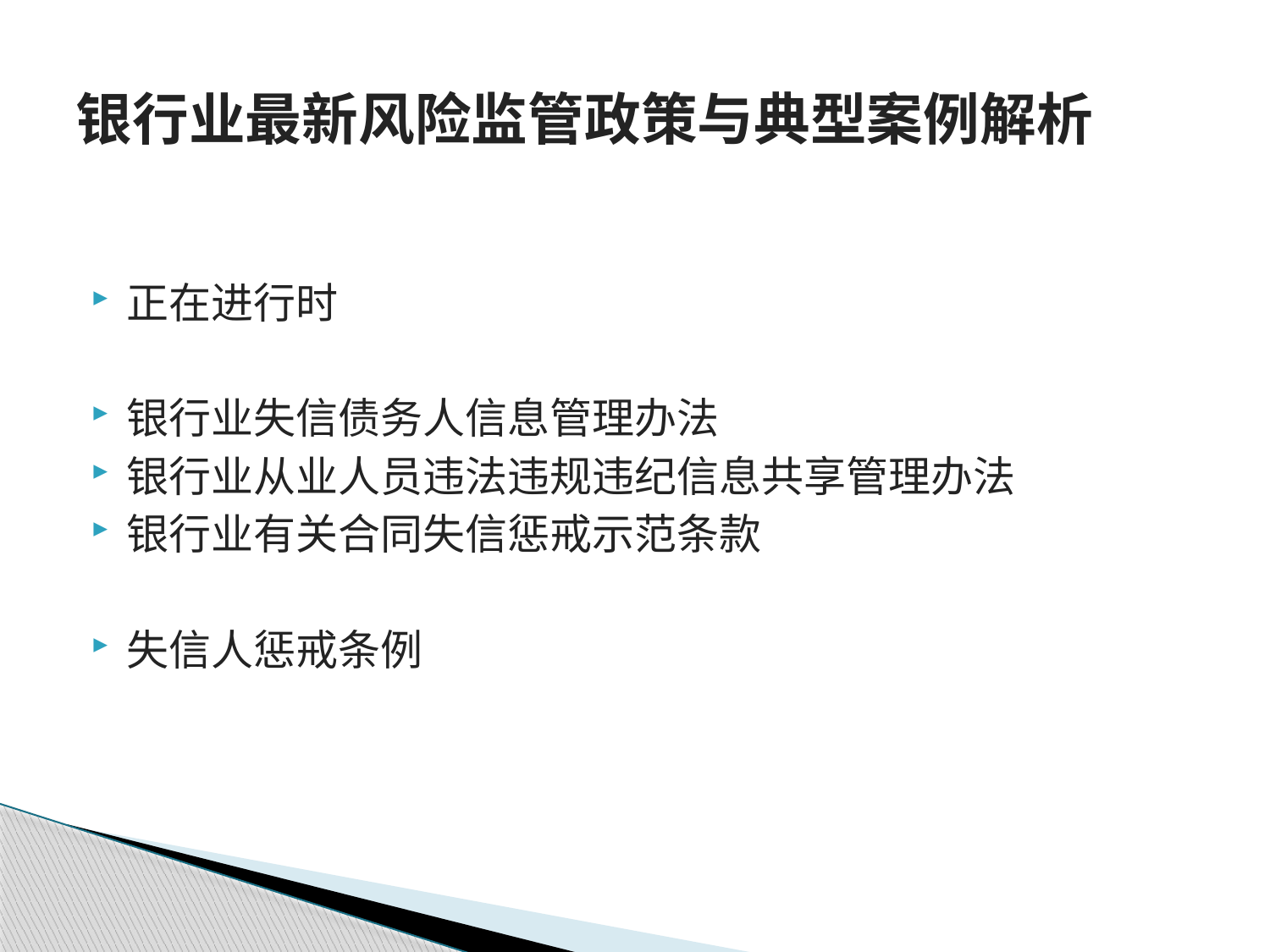

# 银行业最新风险监管政策与典型案例解析

正在进行时

银行业失信债务人信息管理办法
银行业从业人员违法违规违纪信息共享管理办法
银行业有关合同失信惩戒示范条款

失信人惩戒条例